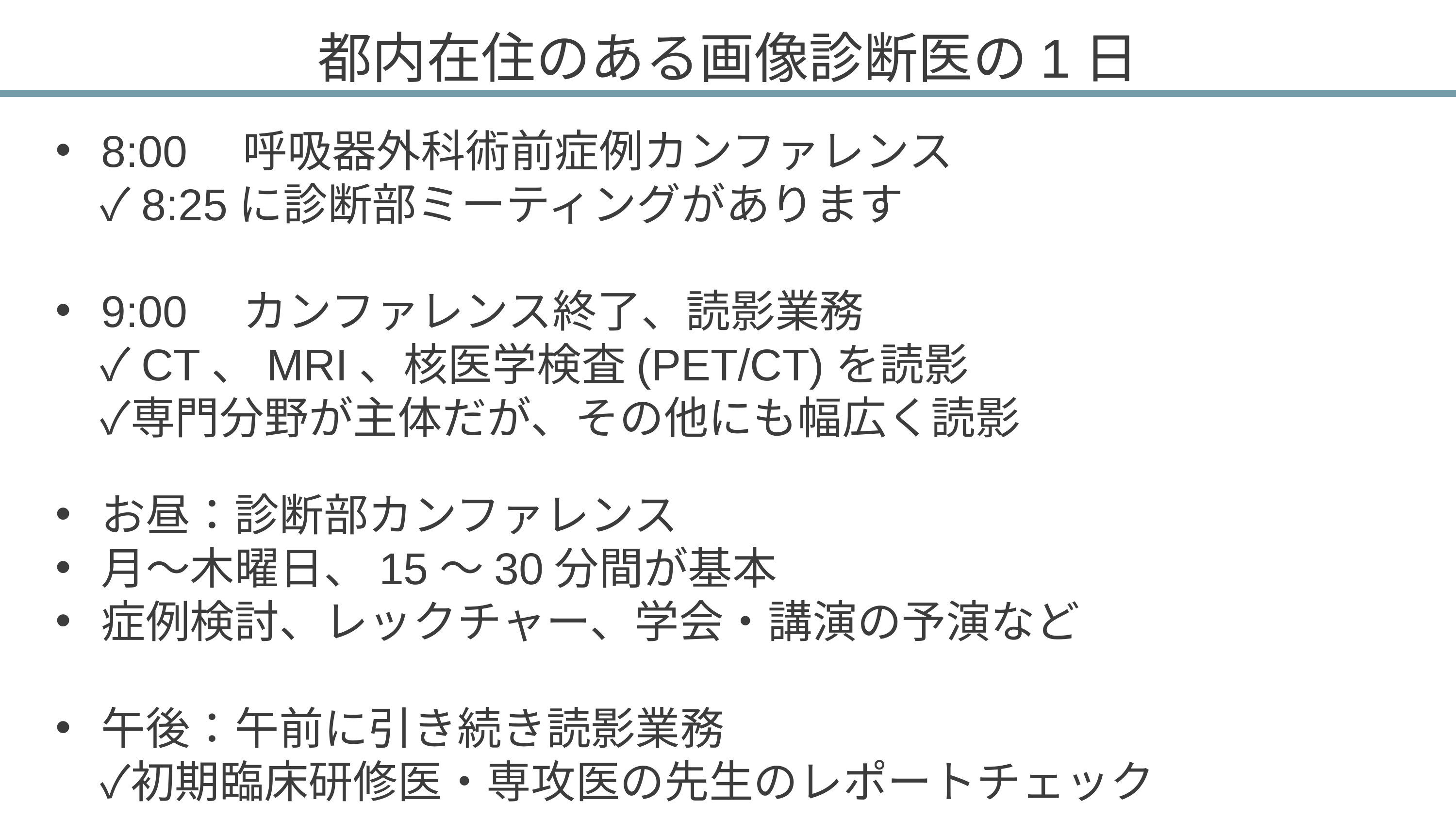

# 都内在住のある画像診断医の1日
8:00　呼吸器外科術前症例カンファレンス
　✓8:25に診断部ミーティングがあります

9:00　カンファレンス終了、読影業務
　✓CT、MRI、核医学検査(PET/CT)を読影
　✓専門分野が主体だが、その他にも幅広く読影
お昼：診断部カンファレンス
月～木曜日、15～30分間が基本
症例検討、レックチャー、学会・講演の予演など

午後：午前に引き続き読影業務
　✓初期臨床研修医・専攻医の先生のレポートチェック